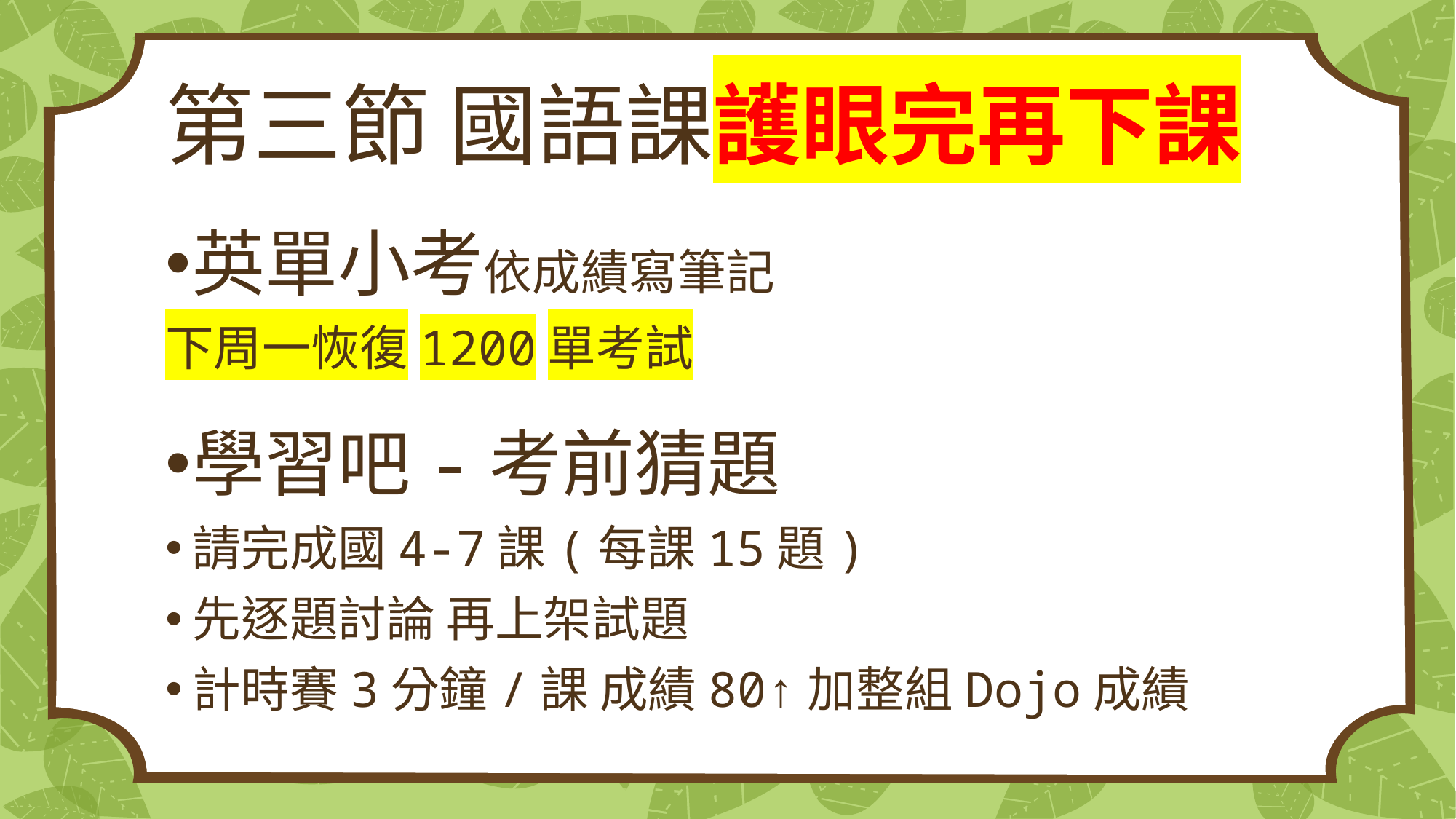

# 第三節 國語課護眼完再下課
英單小考依成績寫筆記
下周一恢復1200單考試

學習吧-考前猜題
請完成國4-7課(每課15題)
先逐題討論 再上架試題
計時賽3分鐘/課 成績80↑加整組Dojo成績